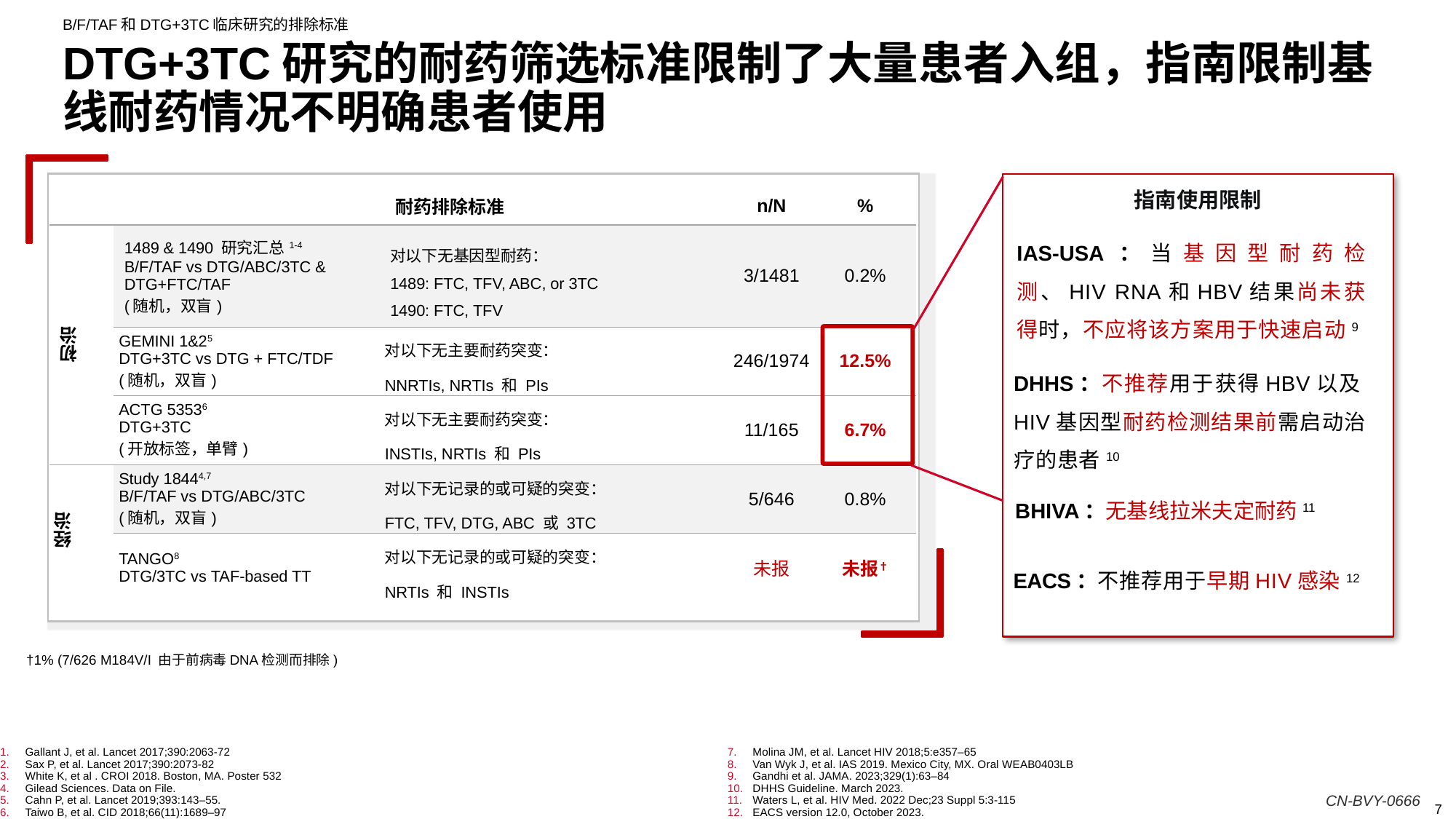

B/F/TAF和DTG+3TC临床研究的排除标准
# DTG+3TC研究的耐药筛选标准限制了大量患者入组，指南限制基线耐药情况不明确患者使用

指南使用限制
|  |  | 耐药排除标准 | n/N | % |
| --- | --- | --- | --- | --- |
| 初治 | 1489 & 1490 研究汇总1-4 B/F/TAF vs DTG/ABC/3TC & DTG+FTC/TAF (随机，双盲) | 对以下无基因型耐药： 1489: FTC, TFV, ABC, or 3TC 1490: FTC, TFV | 3/1481 | 0.2% |
|  | GEMINI 1&25 DTG+3TC vs DTG + FTC/TDF (随机，双盲) | 对以下无主要耐药突变： NNRTIs, NRTIs 和 PIs | 246/1974 | 12.5% |
|  | ACTG 53536 DTG+3TC (开放标签，单臂) | 对以下无主要耐药突变： INSTIs, NRTIs 和 PIs | 11/165 | 6.7% |
| 经治 | Study 18444,7 B/F/TAF vs DTG/ABC/3TC (随机，双盲) | 对以下无记录的或可疑的突变： FTC, TFV, DTG, ABC 或 3TC | 5/646 | 0.8% |
|  | TANGO8 DTG/3TC vs TAF-based TT | 对以下无记录的或可疑的突变： NRTIs 和 INSTIs | 未报 | 未报† |
IAS-USA：当基因型耐药检测、HIV RNA和HBV结果尚未获得时，不应将该方案用于快速启动9

DHHS：不推荐用于获得HBV以及HIV基因型耐药检测结果前需启动治疗的患者10
BHIVA：无基线拉米夫定耐药11
 EACS：不推荐用于早期HIV感染12

†1% (7/626 M184V/I 由于前病毒DNA检测而排除)
Gallant J, et al. Lancet 2017;390:2063-72
Sax P, et al. Lancet 2017;390:2073-82
White K, et al . CROI 2018. Boston, MA. Poster 532
Gilead Sciences. Data on File.
Cahn P, et al. Lancet 2019;393:143–55.
Taiwo B, et al. CID 2018;66(11):1689–97
Molina JM, et al. Lancet HIV 2018;5:e357–65
Van Wyk J, et al. IAS 2019. Mexico City, MX. Oral WEAB0403LB
Gandhi et al. JAMA. 2023;329(1):63–84
DHHS Guideline. March 2023.
Waters L, et al. HIV Med. 2022 Dec;23 Suppl 5:3-115
EACS version 12.0, October 2023.